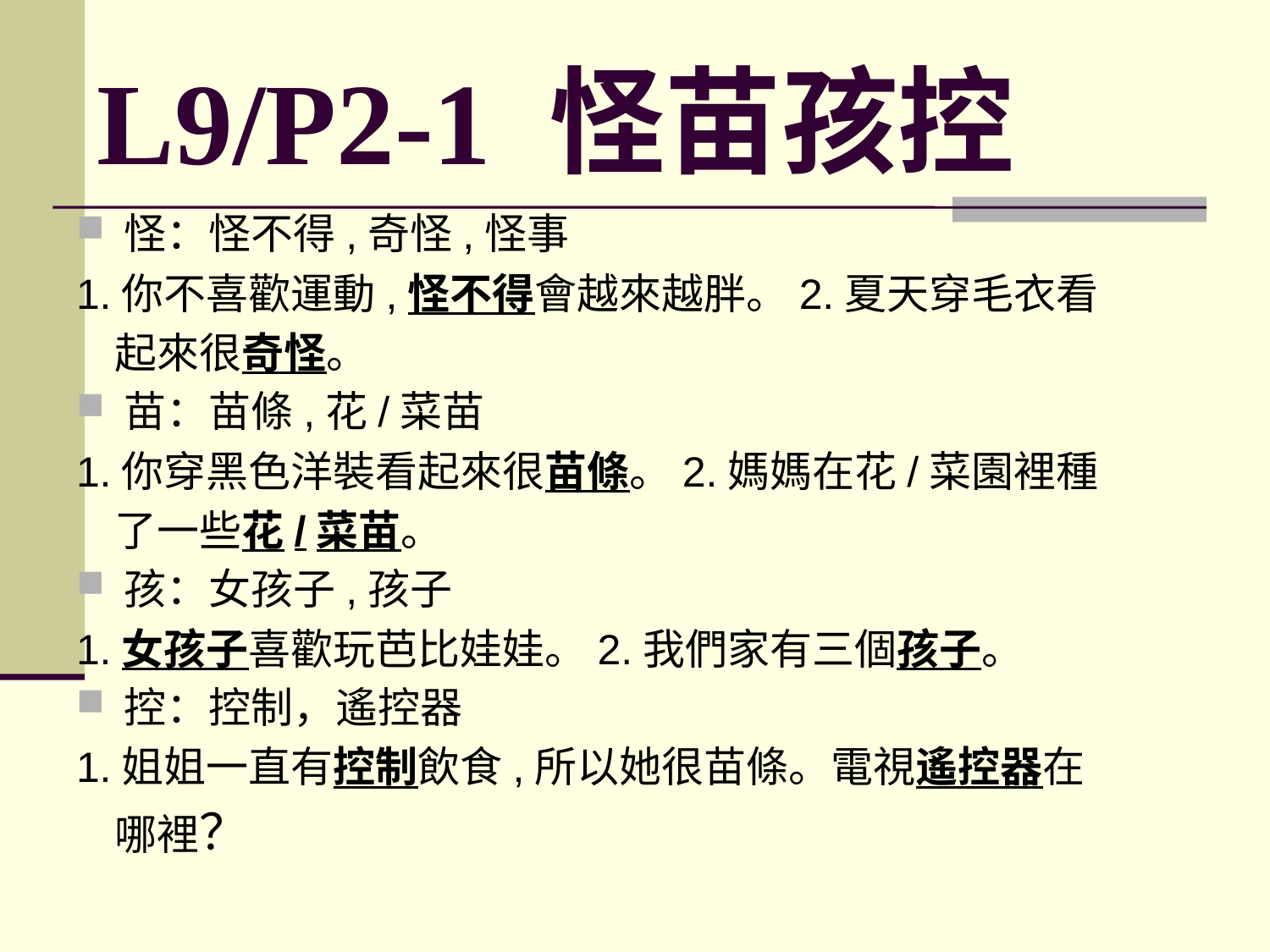

# L9/P2-1 怪苗孩控
怪：怪不得,奇怪,怪事
1.你不喜歡運動,怪不得會越來越胖。2.夏天穿毛衣看
   起來很奇怪。
苗：苗條,花/菜苗
1.你穿黑色洋裝看起來很苗條。2.媽媽在花/菜園裡種
   了一些花/菜苗。
孩：女孩子,孩子
1.女孩子喜歡玩芭比娃娃。2.我們家有三個孩子。
控：控制，遙控器
1.姐姐一直有控制飲食,所以她很苗條。電視遙控器在
   哪裡？